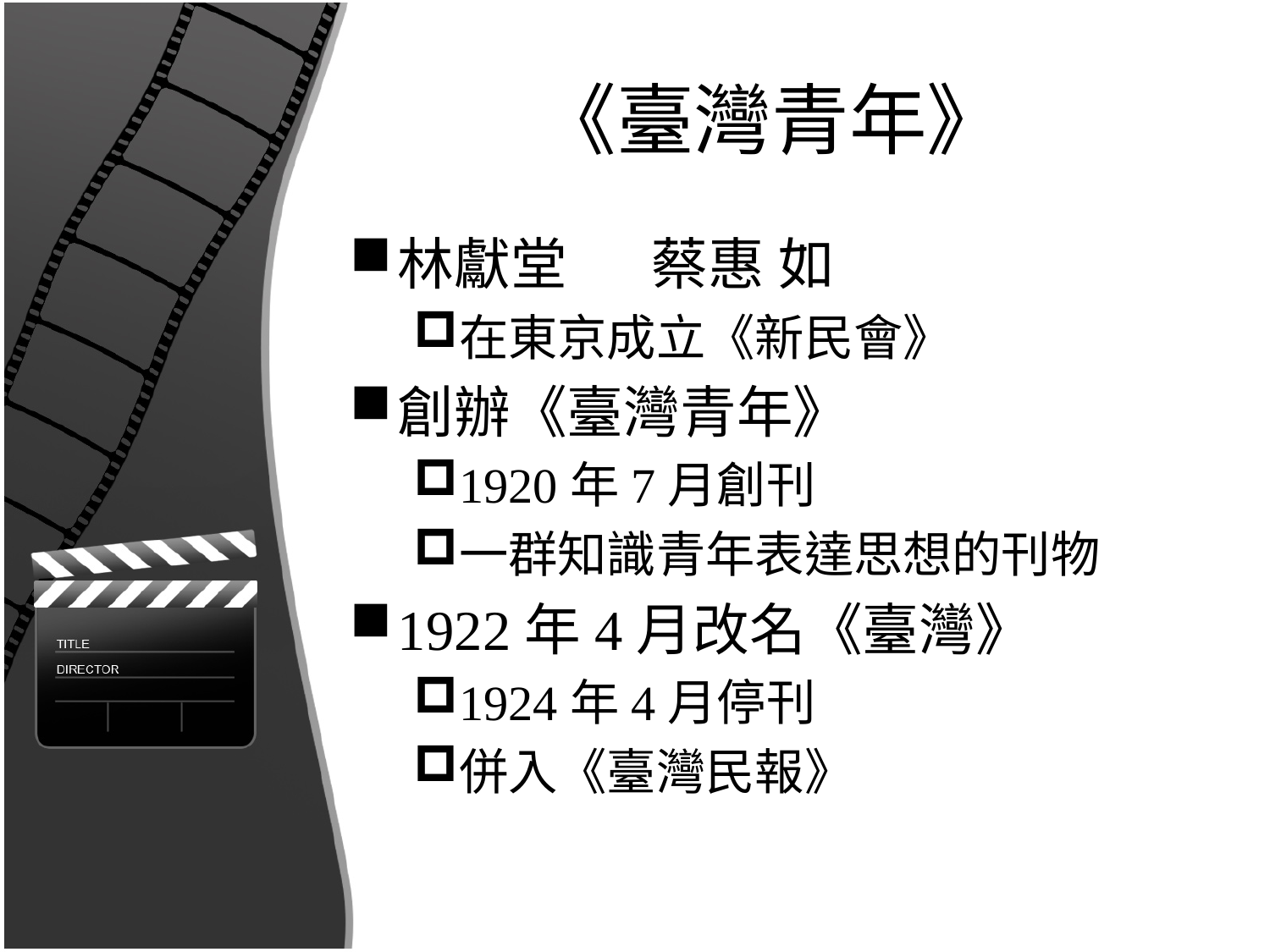

# 《臺灣青年》
林獻堂	蔡惠	如
在東京成立《新民會》
創辦《臺灣青年》
1920年7月創刊
一群知識青年表達思想的刊物
1922年4月改名《臺灣》
1924年4月停刊
併入《臺灣民報》